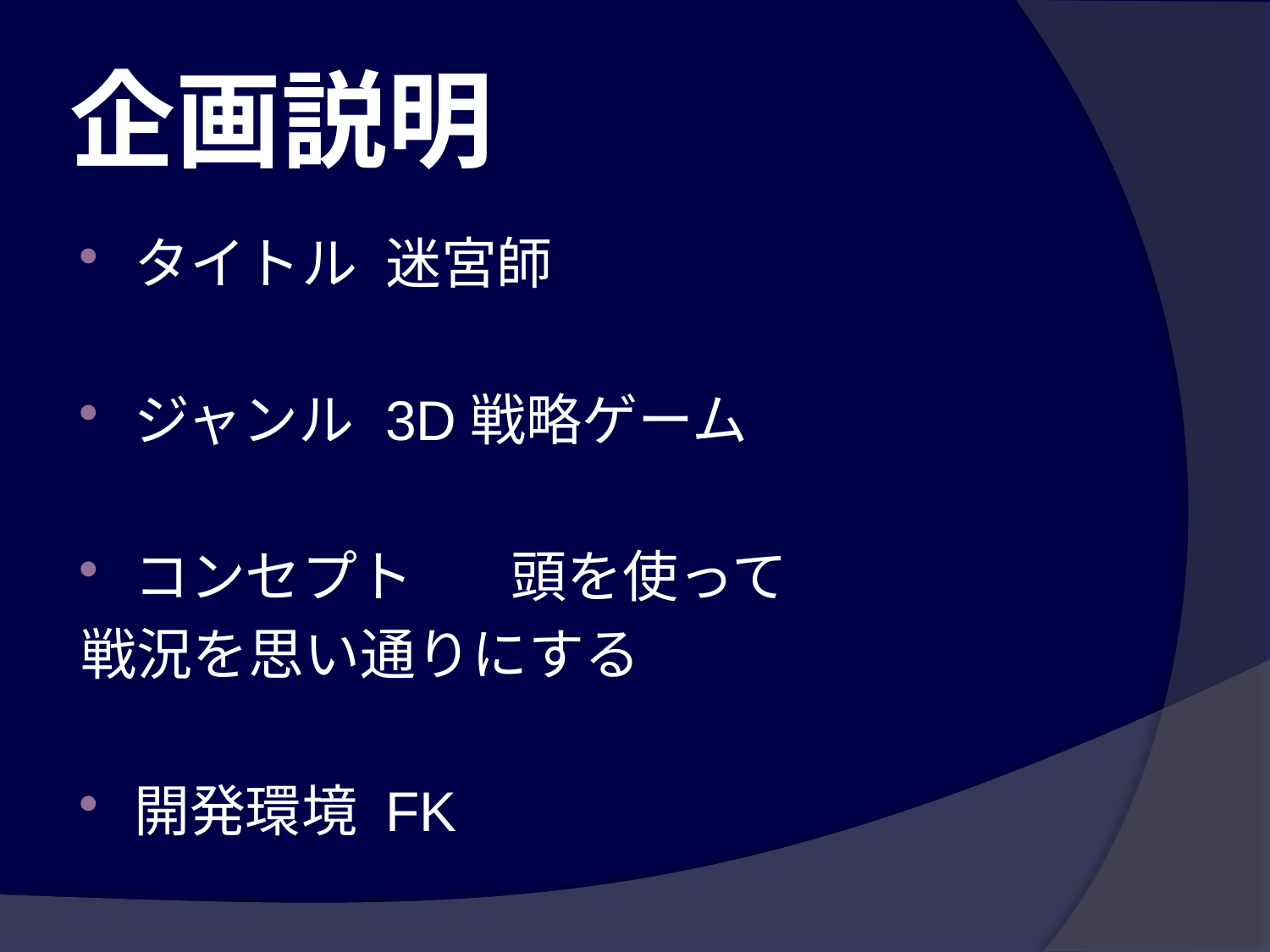

# 企画説明
タイトル	迷宮師

ジャンル	3D戦略ゲーム

コンセプト	頭を使って
			戦況を思い通りにする

開発環境	FK